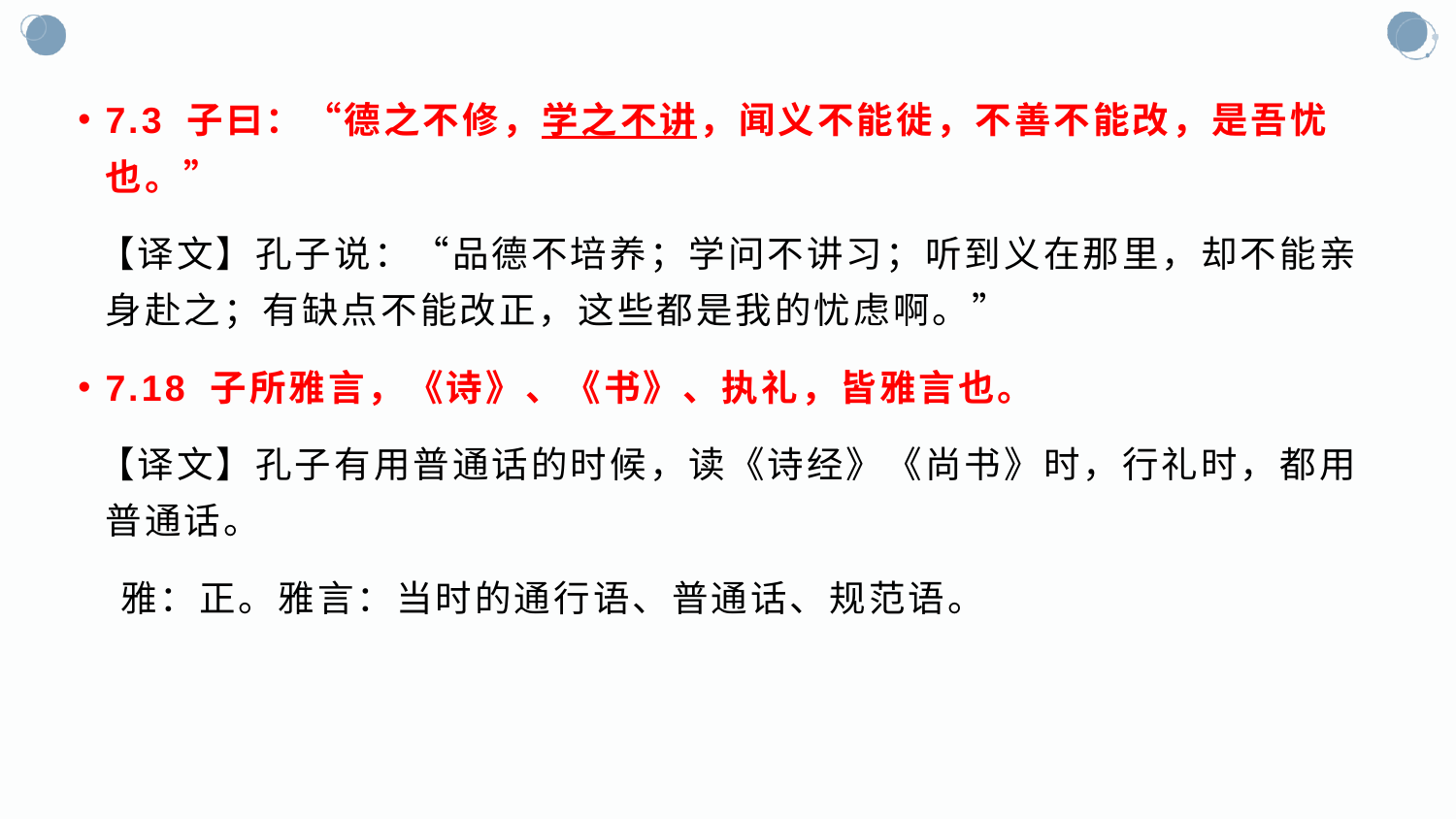

7.3 子曰：“德之不修，学之不讲，闻义不能徙，不善不能改，是吾忧也。”
 【译文】孔子说：“品德不培养；学问不讲习；听到义在那里，却不能亲身赴之；有缺点不能改正，这些都是我的忧虑啊。”
7.18 子所雅言，《诗》、《书》、执礼，皆雅言也。
 【译文】孔子有用普通话的时候，读《诗经》《尚书》时，行礼时，都用普通话。
   雅：正。雅言：当时的通行语、普通话、规范语。